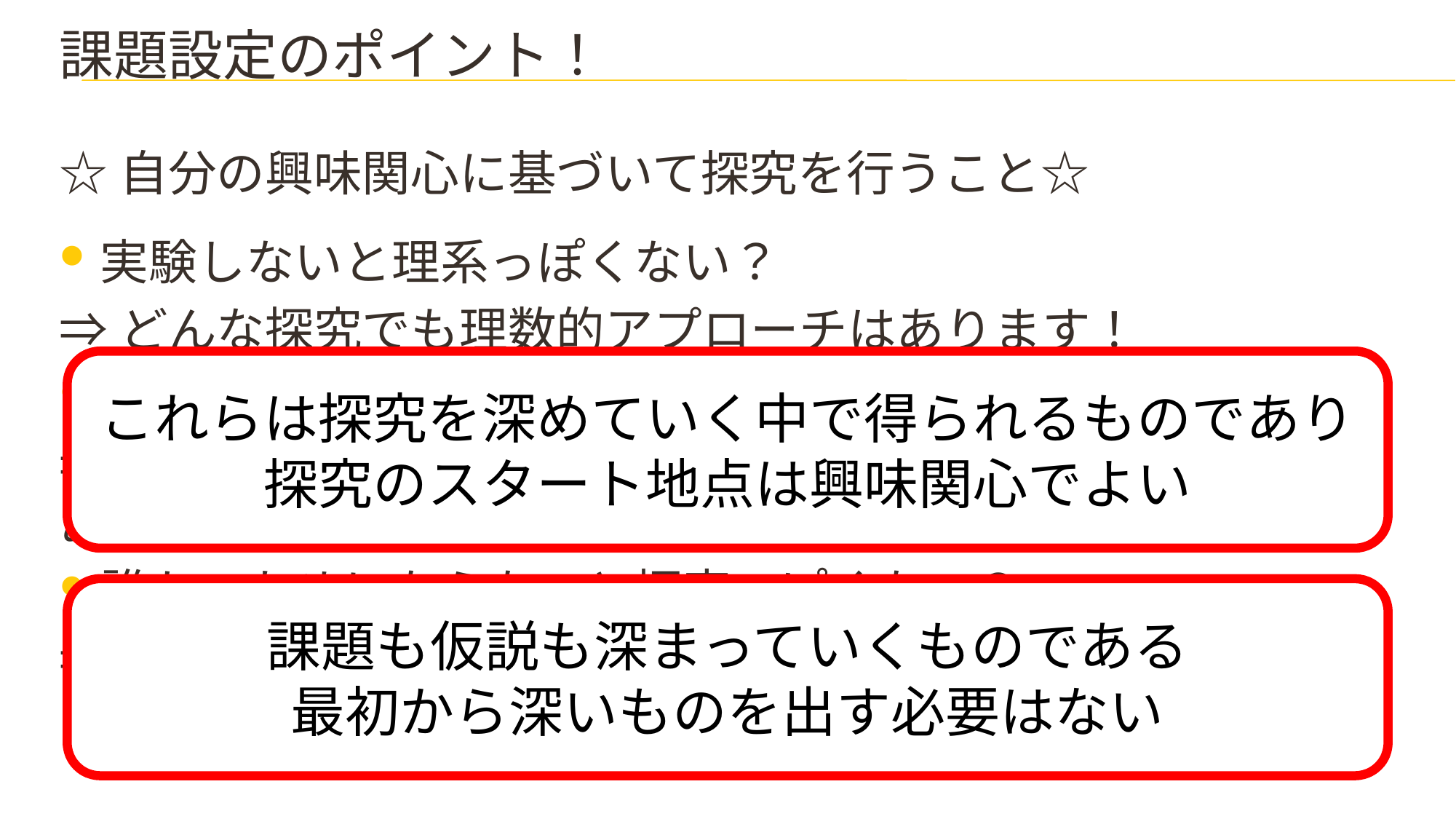

# 課題設定のポイント！
☆自分の興味関心に基づいて探究を行うこと☆

実験しないと理系っぽくない？
⇒どんな探究でも理数的アプローチはあります！
簡単な問いだと探究っぽくない？
⇒簡単な問いを解いた先に、取り組むべき課題が見える時があります！
誰かのためにならないと探究っぽくない？
⇒自分のために始めたことが、誰かのためになることなんてよくあることです！
これらは探究を深めていく中で得られるものであり
探究のスタート地点は興味関心でよい
課題も仮説も深まっていくものである
最初から深いものを出す必要はない